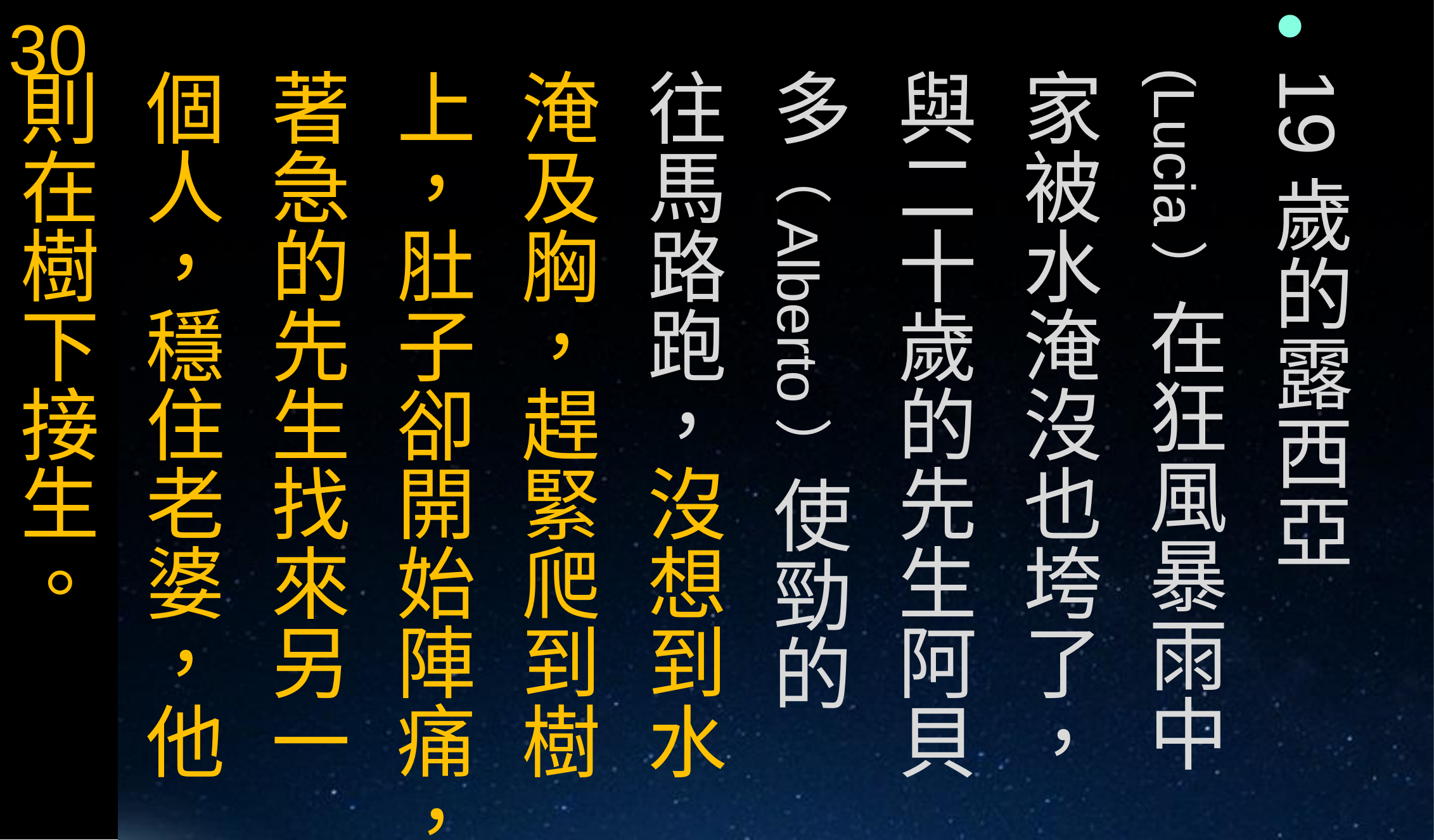

30
19歲的露西亞(Lucia）在狂風暴雨中家被水淹沒也垮了，與二十歲的先生阿貝多（Alberto）使勁的往馬路跑，沒想到水淹及胸，趕緊爬到樹上，肚子卻開始陣痛，著急的先生找來另一個人，穩住老婆，他則在樹下接生。